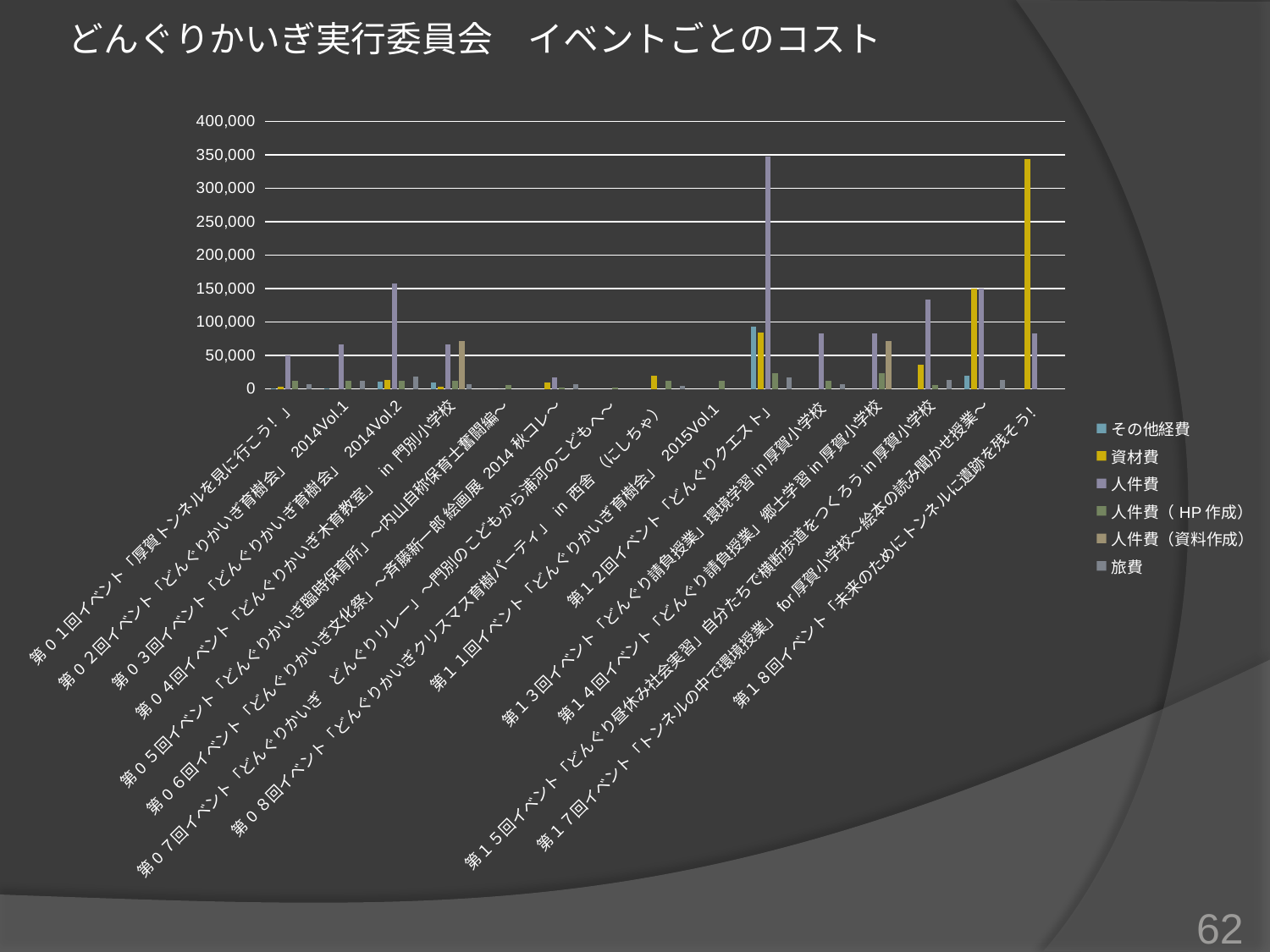

# どんぐりかいぎ実行委員会　イベントごとのコスト

### Chart

| Category | その他経費 | 資材費 | 人件費 | 人件費（HP作成） | 人件費（資料作成） | 旅費 |
|---|---|---|---|---|---|---|
| 第0１回イベント「厚賀トンネルを見に行こう！」 | 500.0 | 3000.0 | 50100.0 | 11900.0 | None | 6500.0 |
| 第0２回イベント「どんぐりかいぎ育樹会」 2014Vol.1 | 500.0 | None | 66800.0 | 11900.0 | None | 12000.0 |
| 第0３回イベント「どんぐりかいぎ育樹会」 2014Vol.2 | 10500.0 | 13660.0 | 157400.0 | 11900.0 | None | 18000.0 |
| 第0４回イベント「どんぐりかいぎ木育教室」 in 門別小学校 | 9000.0 | 3000.0 | 66800.0 | 11900.0 | 71400.0 | 7500.0 |
| 第0５回イベント「どんぐりかいぎ臨時保育所」～内山自称保育士奮闘編～ | None | None | 0.0 | 5950.0 | None | None |
| 第0６回イベント「どんぐりかいぎ文化祭」～斉藤新一郎 絵画展 2014秋コレ～ | None | 9000.0 | 16700.0 | 2380.0 | None | 6500.0 |
| 第0７回イベント「どんぐりかいぎ　どんぐりリレー」～門別のこどもから浦河のこどもへ～ | None | None | None | 2380.0 | None | None |
| 第0８回イベント「どんぐりかいぎクリスマス育樹パーティ」 in 西舎 （にしちゃ）  | None | 20000.0 | None | 11900.0 | None | 5000.0 |
| 第１１回イベント「どんぐりかいぎ育樹会」 2015Vol.1  | None | None | None | 11900.0 | None | None |
| 第１２回イベント「どんぐりクエスト」 | 93700.0 | 84456.0 | 347450.0 | 23800.0 | None | 17500.0 |
| 第１３回イベント「どんぐり請負授業」環境学習in厚賀小学校  | None | None | 83500.0 | 11900.0 | None | 7200.0 |
| 第１４回イベント「どんぐり請負授業」郷土学習in厚賀小学校 | None | None | 83500.0 | 23800.0 | 71400.0 | None |
| 第１５回イベント「どんぐり昼休み社会実習」自分たちで横断歩道をつくろうin厚賀小学校 | None | 36000.0 | 133600.0 | 5950.0 | None | 13000.0 |
| 第１７回イベント「トンネルの中で環境授業」for厚賀小学校～絵本の読み聞かせ授業～ | 20000.0 | 150300.0 | 150300.0 | None | None | 13000.0 |
| 第１８回イベント「未来のためにトンネルに遺跡を残そう！ | None | 343500.0 | 83500.0 | None | None | None |
62